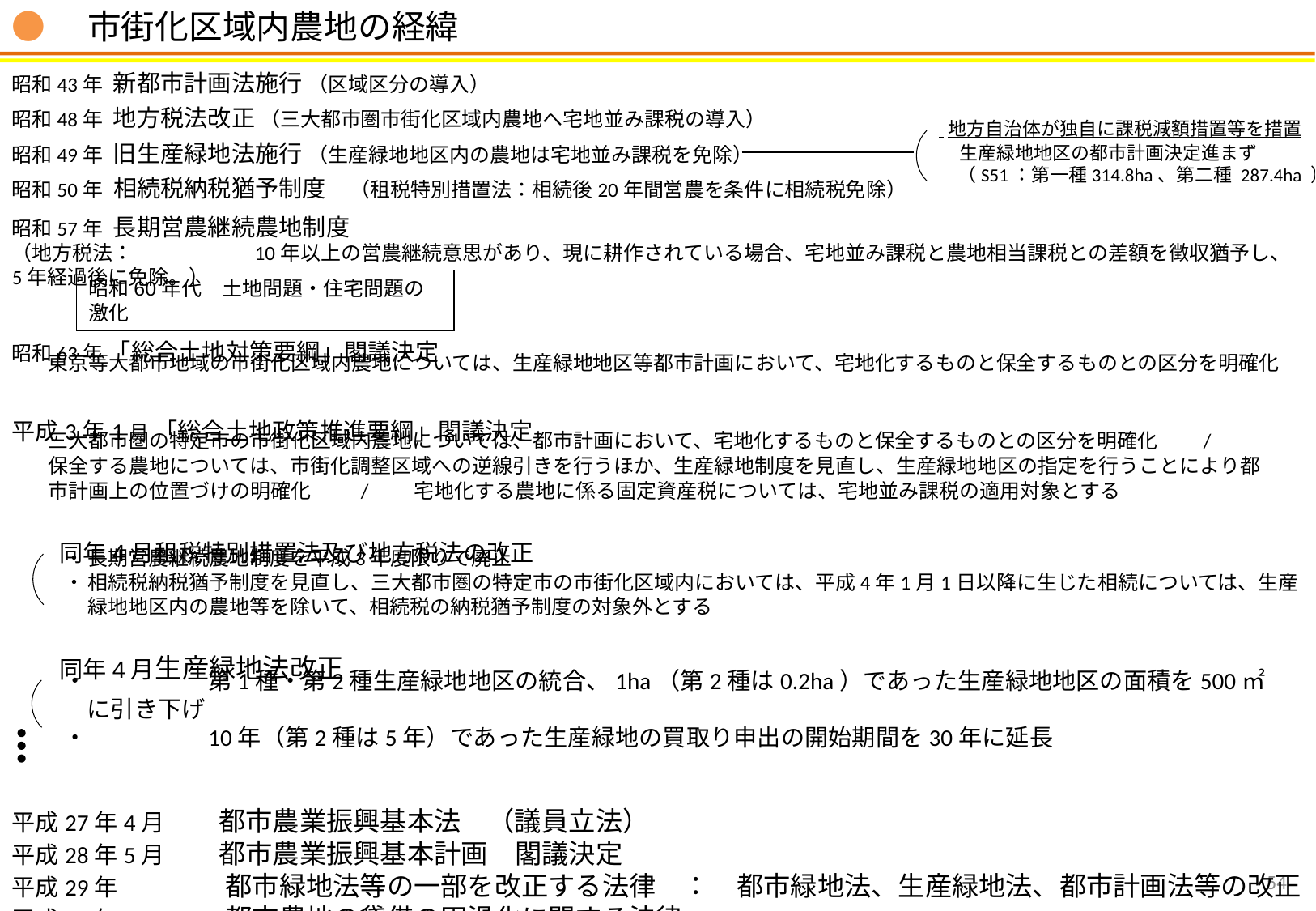

●　市街化区域内農地の経緯

昭和43年  新都市計画法施行 （区域区分の導入）
昭和48年  地方税法改正 （三大都市圏市街化区域内農地へ宅地並み課税の導入）
昭和49年  旧生産緑地法施行 （生産緑地地区内の農地は宅地並み課税を免除）
昭和50年  相続税納税猶予制度　（租税特別措置法：相続後20年間営農を条件に相続税免除）
昭和57年  長期営農継続農地制度
（地方税法：	10年以上の営農継続意思があり、現に耕作されている場合、宅地並み課税と農地相当課税との差額を徴収猶予し、5年経過後に免除。）

昭和63年 「総合土地対策要綱」閣議決定
平成3年1月 「総合土地政策推進要綱」閣議決定

　　同年4月	租税特別措置法及び地方税法の改正

　　同年4月	生産緑地法改正

平成27年4月　　都市農業振興基本法　（議員立法）
平成28年5月　　都市農業振興基本計画　閣議決定
平成29年　　　　都市緑地法等の一部を改正する法律　：　都市緑地法、生産緑地法、都市計画法等の改正
平成30年　　　　都市農地の貸借の円滑化に関する法律
 地方自治体が独自に課税減額措置等を措置
　生産緑地地区の都市計画決定進まず
　（S51：第一種314.8ha、第二種 287.4ha ）

昭和60年代　土地問題・住宅問題の激化
東京等大都市地域の市街化区域内農地については、生産緑地地区等都市計画において、宅地化するものと保全するものとの区分を明確化
三大都市圏の特定市の市街化区域内農地については、都市計画において、宅地化するものと保全するものとの区分を明確化　　/　　保全する農地については、市街化調整区域への逆線引きを行うほか、生産緑地制度を見直し、生産緑地地区の指定を行うことにより都市計画上の位置づけの明確化　　 /　　宅地化する農地に係る固定資産税については、宅地並み課税の適用対象とする
・	長期営農継続農地制度を平成3年度限りで廃止
・	相続税納税猶予制度を見直し、三大都市圏の特定市の市街化区域内においては、平成4年1月1日以降に生じた相続については、生産緑地地区内の農地等を除いて、相続税の納税猶予制度の対象外とする

・	第1種・第2種生産緑地地区の統合、1ha（第2種は0.2ha）であった生産緑地地区の面積を500㎡に引き下げ
・	10年（第2種は5年）であった生産緑地の買取り申出の開始期間を30年に延長

54